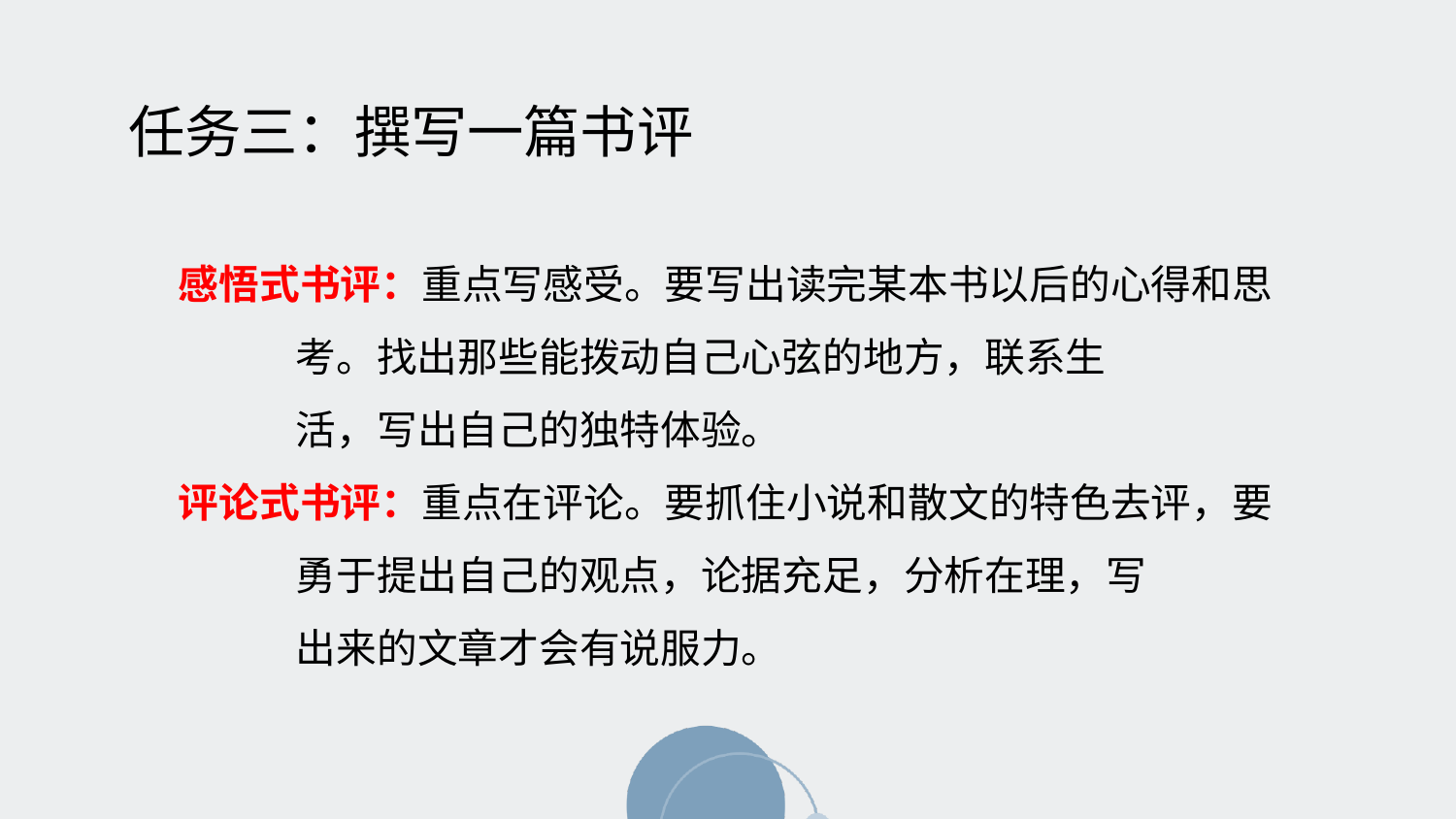

任务三：撰写一篇书评
感悟式书评：重点写感受。要写出读完某本书以后的心得和思
            考。找出那些能拨动自己心弦的地方，联系生
            活，写出自己的独特体验。
评论式书评：重点在评论。要抓住小说和散文的特色去评，要
            勇于提出自己的观点，论据充足，分析在理，写
            出来的文章才会有说服力。